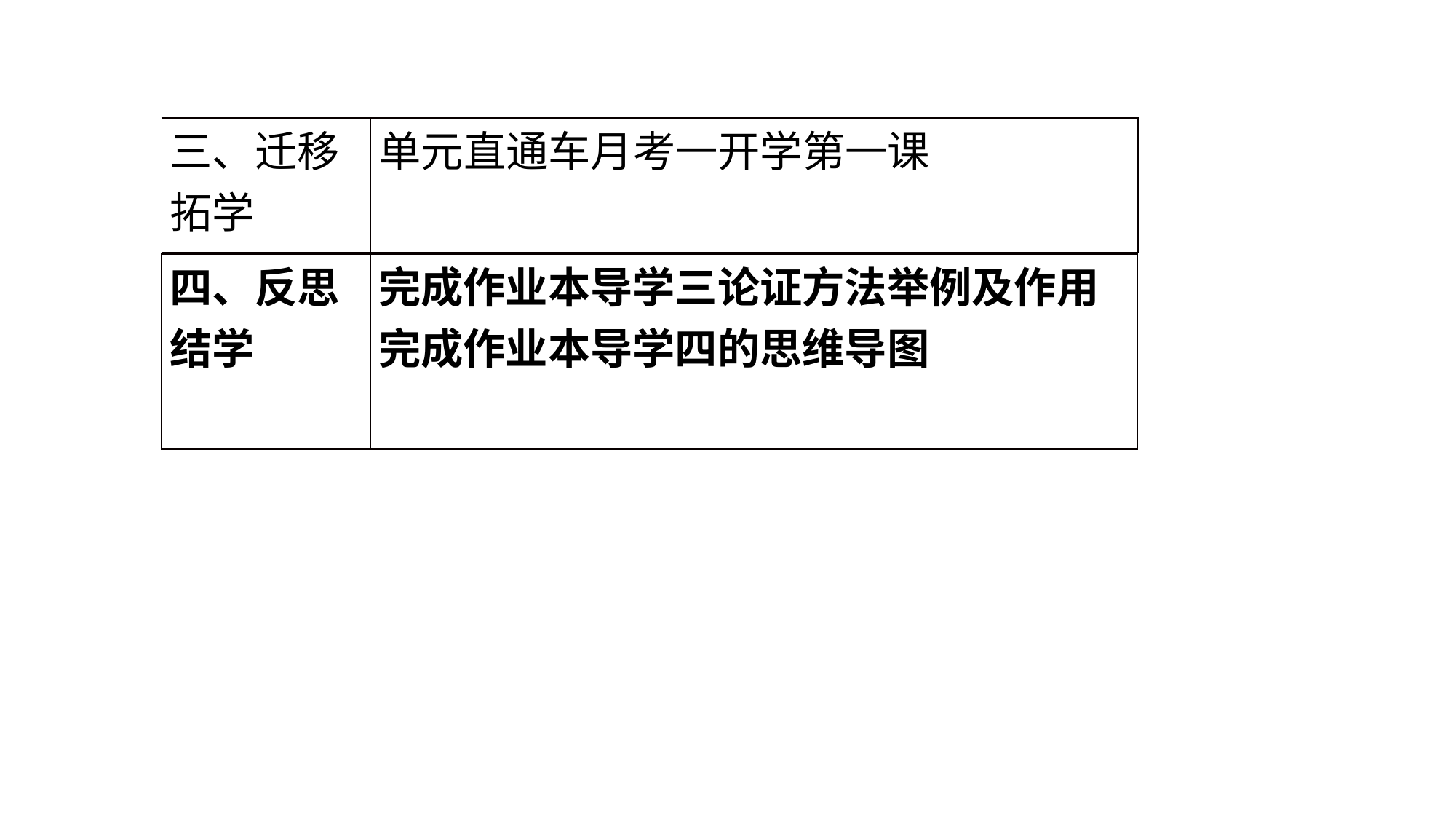

| 三、迁移拓学 | 单元直通车月考一开学第一课 |
| --- | --- |
| 四、反思结学 | 完成作业本导学三论证方法举例及作用完成作业本导学四的思维导图 |
| --- | --- |